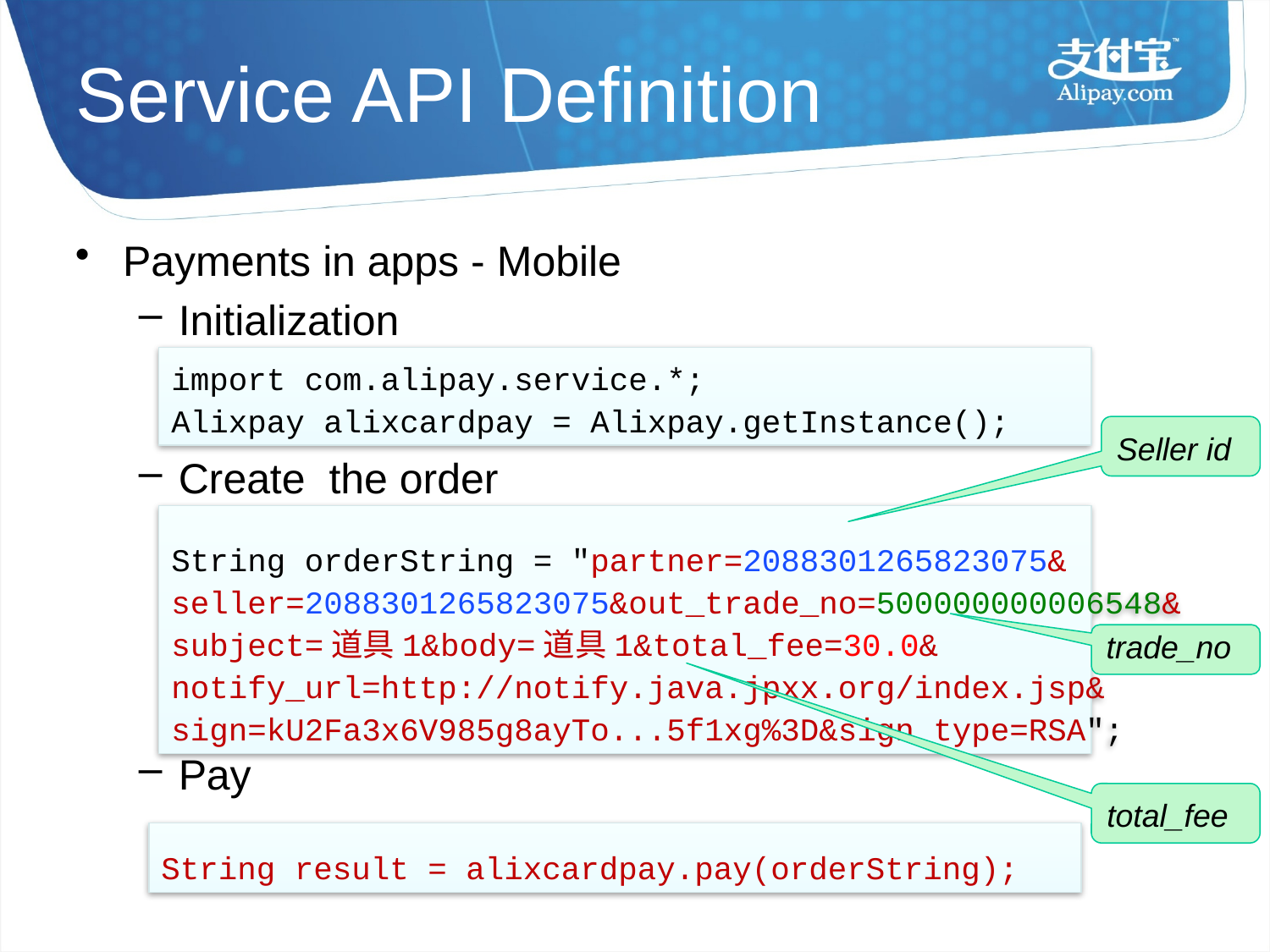

# Service API Definition
Payments in apps - Mobile
Initialization

Create  the order

Pay

import com.alipay.service.*;
Alixpay alixcardpay = Alixpay.getInstance();
Seller id
String orderString = "partner=2088301265823075&
seller=2088301265823075&out_trade_no=500000000006548&
subject=道具1&body=道具1&total_fee=30.0&
notify_url=http://notify.java.jpxx.org/index.jsp&
sign=kU2Fa3x6V985g8ayTo...5f1xg%3D&sign_type=RSA";
trade_no
total_fee
String result = alixcardpay.pay(orderString);